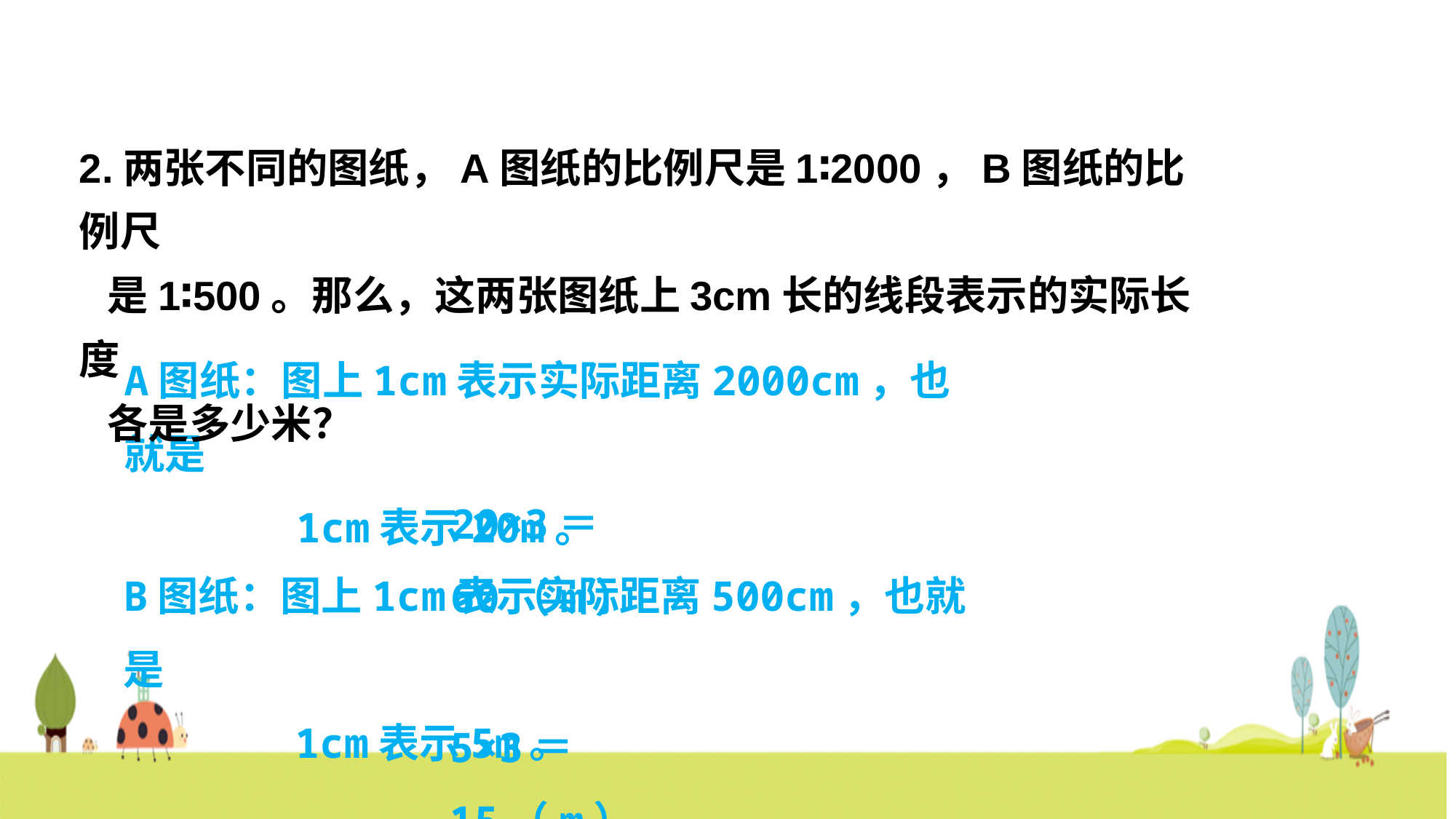

2.两张不同的图纸，A图纸的比例尺是1∶2000，B图纸的比例尺
  是1∶500。那么，这两张图纸上3cm长的线段表示的实际长度
  各是多少米？
A图纸：图上1cm表示实际距离2000cm，也就是
       1cm表示20m。
20×3＝60（m）
B图纸：图上1cm表示实际距离500cm，也就是
       1cm表示5m。
5×3＝15（m）